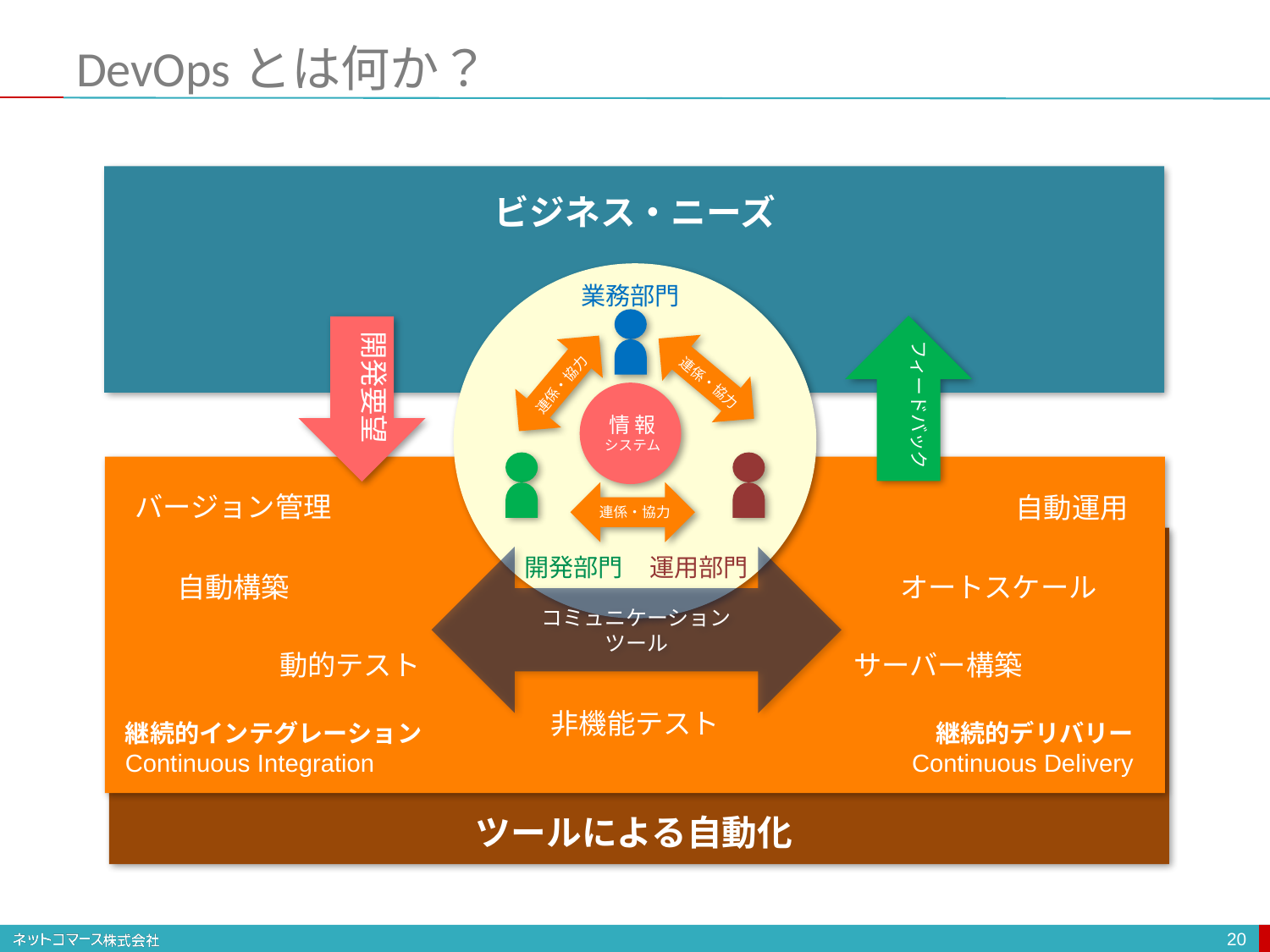

# DevOpsとは何か？

ビジネス・ニーズ

業務部門

開発要望
フィードバック

連係・協力
連係・協力

情 報
システム

バージョン管理
自動運用
連係・協力

運用部門
開発部門
コミュニケーション
ツール
オートスケール
自動構築
動的テスト
サーバー構築
非機能テスト
継続的デリバリー
Continuous Delivery
継続的インテグレーション
Continuous Integration
ツールによる自動化
20